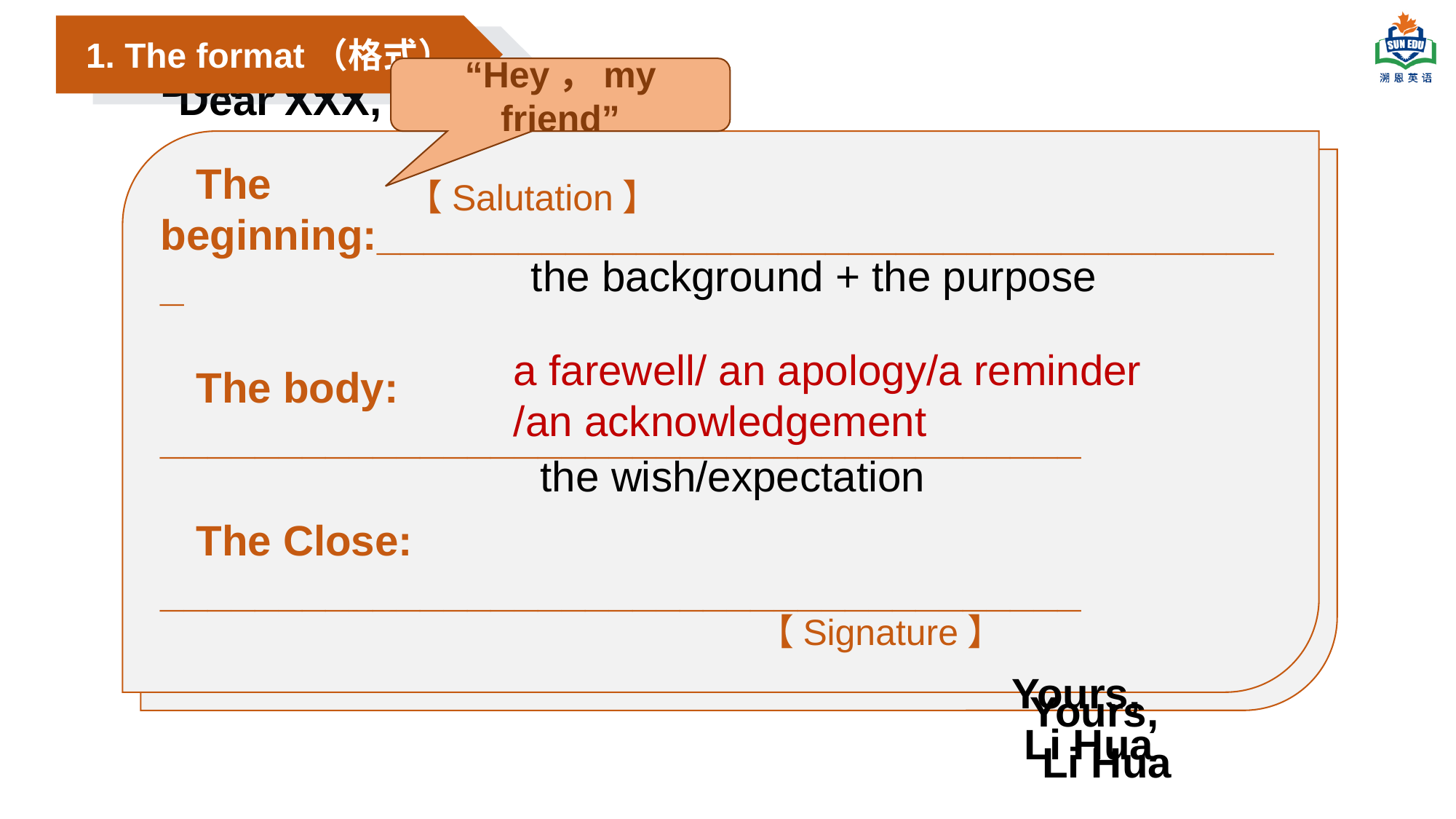

1. The format（格式）

“Hey，my friend”

Dear XXX,

   The beginning:_______________________________________

   The body:         _______________________________________

   The Close:         _______________________________________

                                                                        Yours,
                                                                         Li Hua

Dear XXX,

   The beginning:_______________________________________

   The body:         _______________________________________

   The end:            _______________________________________

                                                                        Yours,
                                                                         Li Hua

【Salutation】
the background + the purpose
a farewell/ an apology/a reminder
/an acknowledgement
the wish/expectation
【Signature】